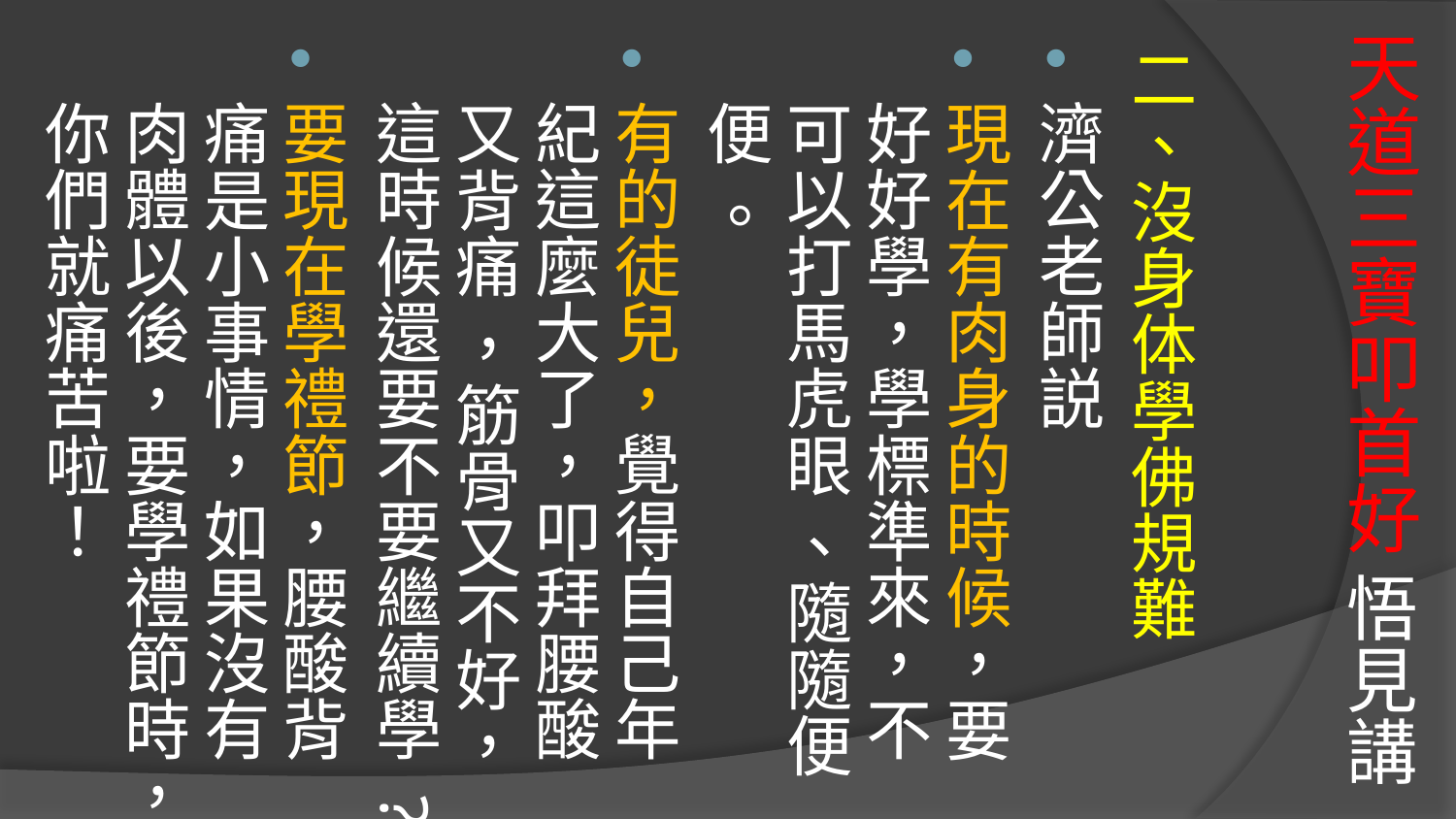

# 天道三寶叩首好 悟見講
二、沒身体學佛規難
濟公老師説
現在有肉身的時候，要好好學，學標準來，不可以打馬虎眼 、隨隨便便 。
有的徒兒，覺得自己年紀這麼大了，叩拜腰酸又背痛 ，筋骨又不好，這時候還要不要繼續學 ?
要現在學禮節，腰酸背痛是小事情，如果沒有肉體以後，要學禮節時，你們就痛苦啦！